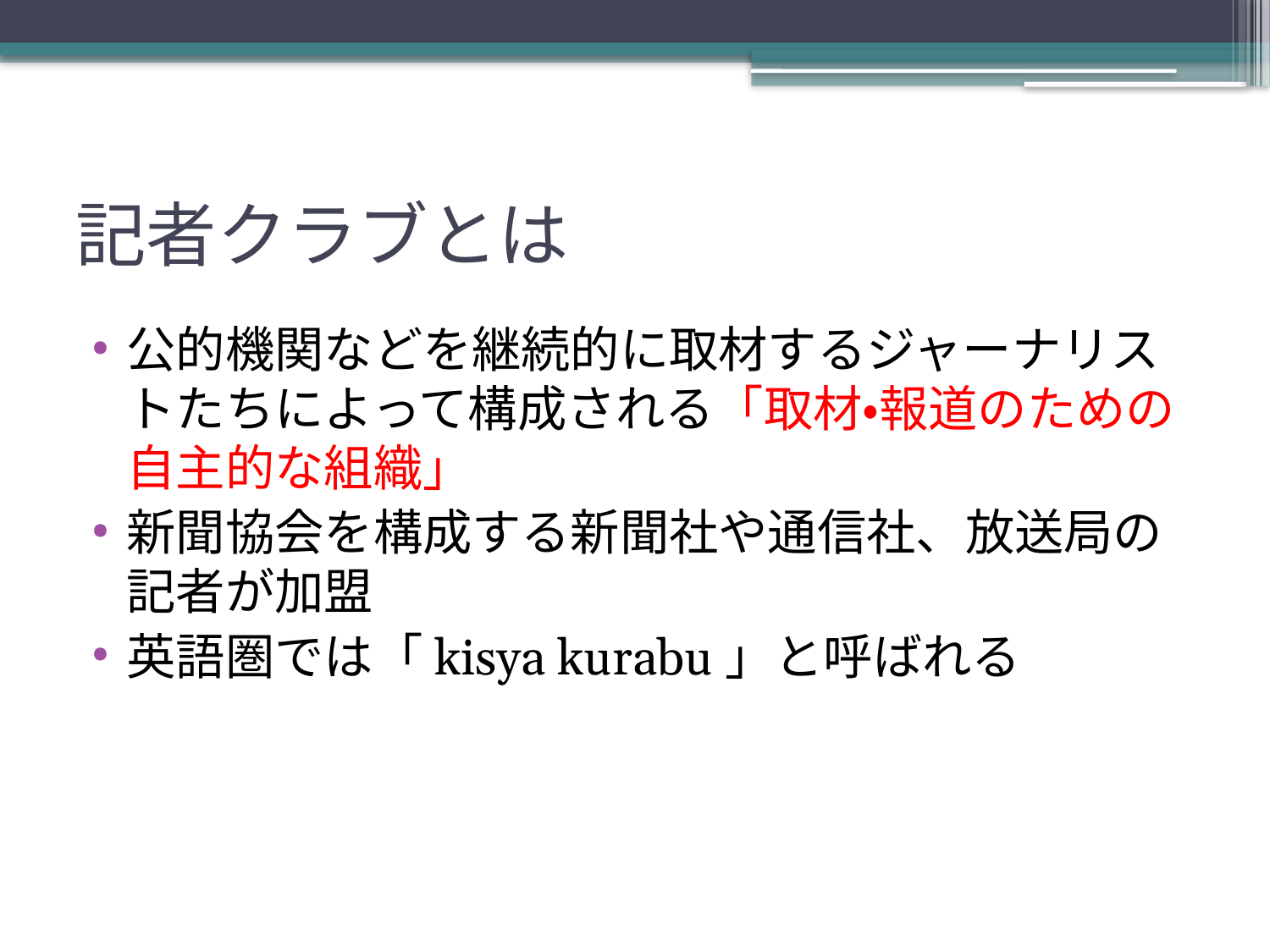

# 記者クラブとは
公的機関などを継続的に取材するジャーナリストたちによって構成される「取材・報道のための自主的な組織」
新聞協会を構成する新聞社や通信社、放送局の記者が加盟
英語圏では「kisya kurabu」と呼ばれる